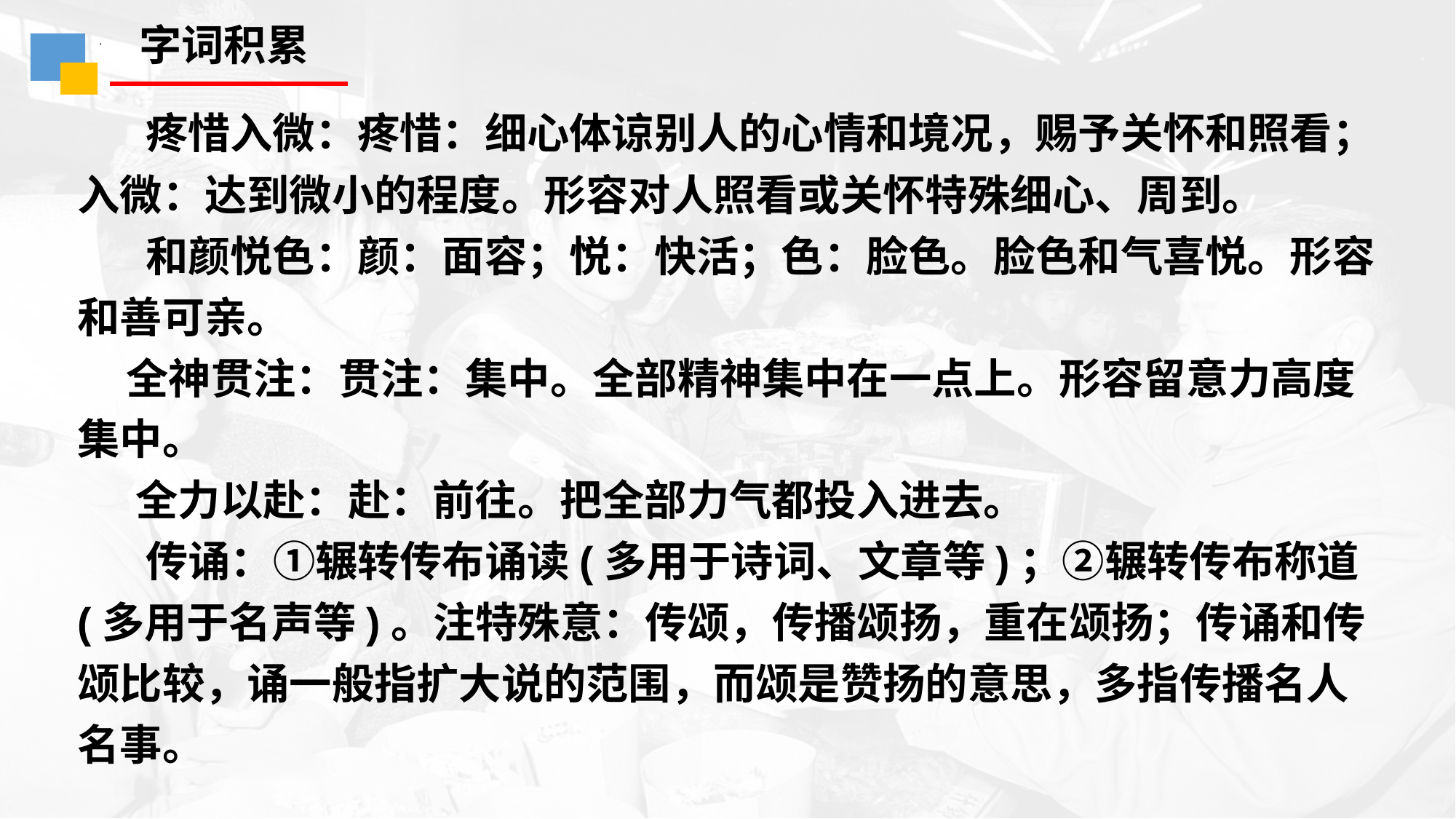

字词积累

      疼惜入微：疼惜：细心体谅别人的心情和境况，赐予关怀和照看；入微：达到微小的程度。形容对人照看或关怀特殊细心、周到。
      和颜悦色：颜：面容；悦：快活；色：脸色。脸色和气喜悦。形容和善可亲。
    全神贯注：贯注：集中。全部精神集中在一点上。形容留意力高度集中。
     全力以赴：赴：前往。把全部力气都投入进去。
      传诵：①辗转传布诵读(多用于诗词、文章等)；②辗转传布称道(多用于名声等)。注特殊意：传颂，传播颂扬，重在颂扬；传诵和传颂比较，诵一般指扩大说的范围，而颂是赞扬的意思，多指传播名人名事。